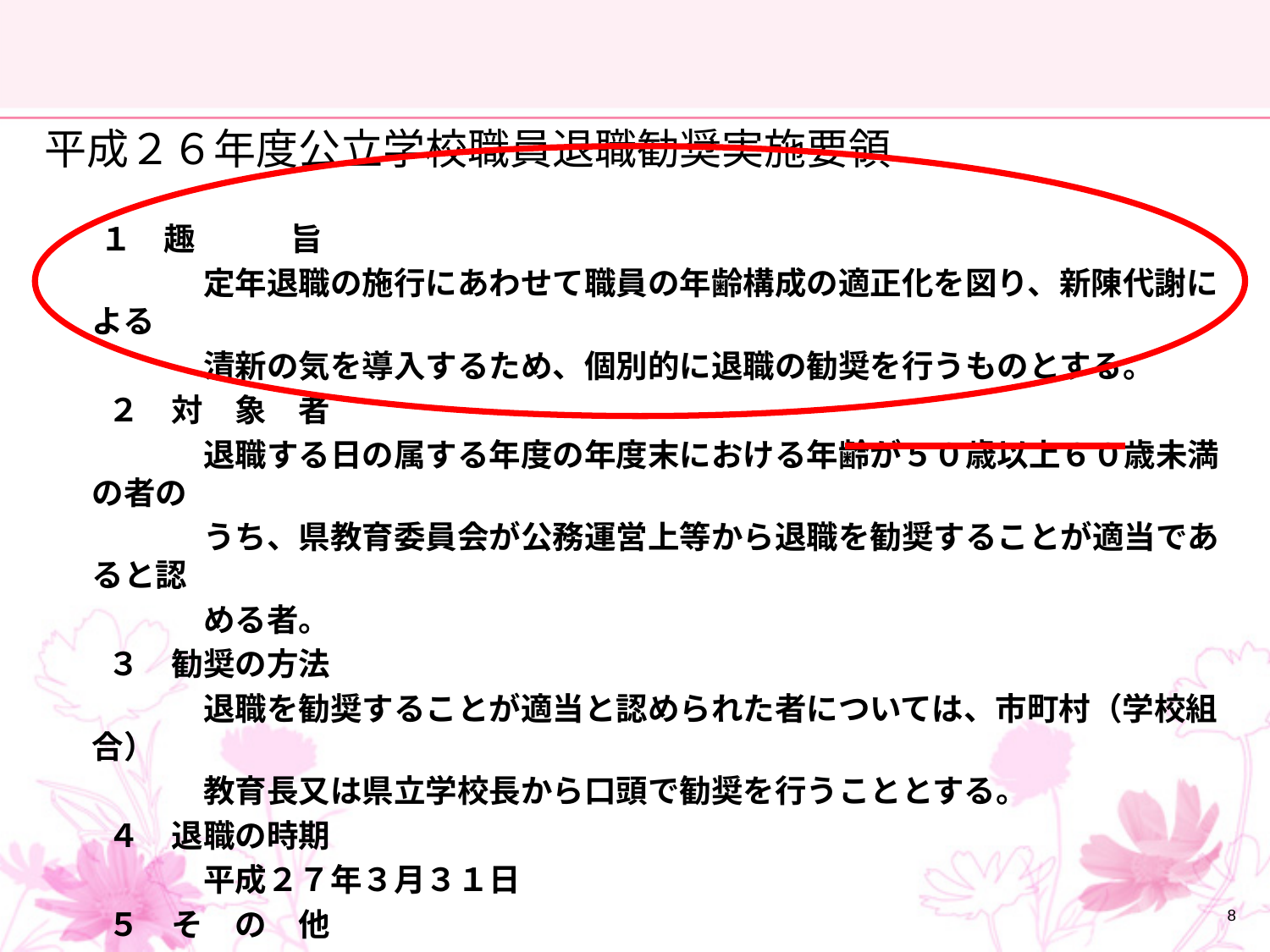

#
平成２６年度公立学校職員退職勧奨実施要領

　　１　趣　　　旨
　　　　　定年退職の施行にあわせて職員の年齢構成の適正化を図り、新陳代謝による
　　　　　清新の気を導入するため、個別的に退職の勧奨を行うものとする。
　　２　対　象　者
　　　　　退職する日の属する年度の年度末における年齢が５０歳以上６０歳未満の者の
　　　　　うち、県教育委員会が公務運営上等から退職を勧奨することが適当であると認
　　　　　める者。
　　３　勧奨の方法
　　　　　退職を勧奨することが適当と認められた者については、市町村（学校組合）
　　　　　教育長又は県立学校長から口頭で勧奨を行うこととする。
　　４　退職の時期
　　　　　平成２７年３月３１日
　　５　そ　の　他
　　　　　年度途中にやむを得ない事情により退職願が提出された場合には、別途協議す
　　　　　る。

8